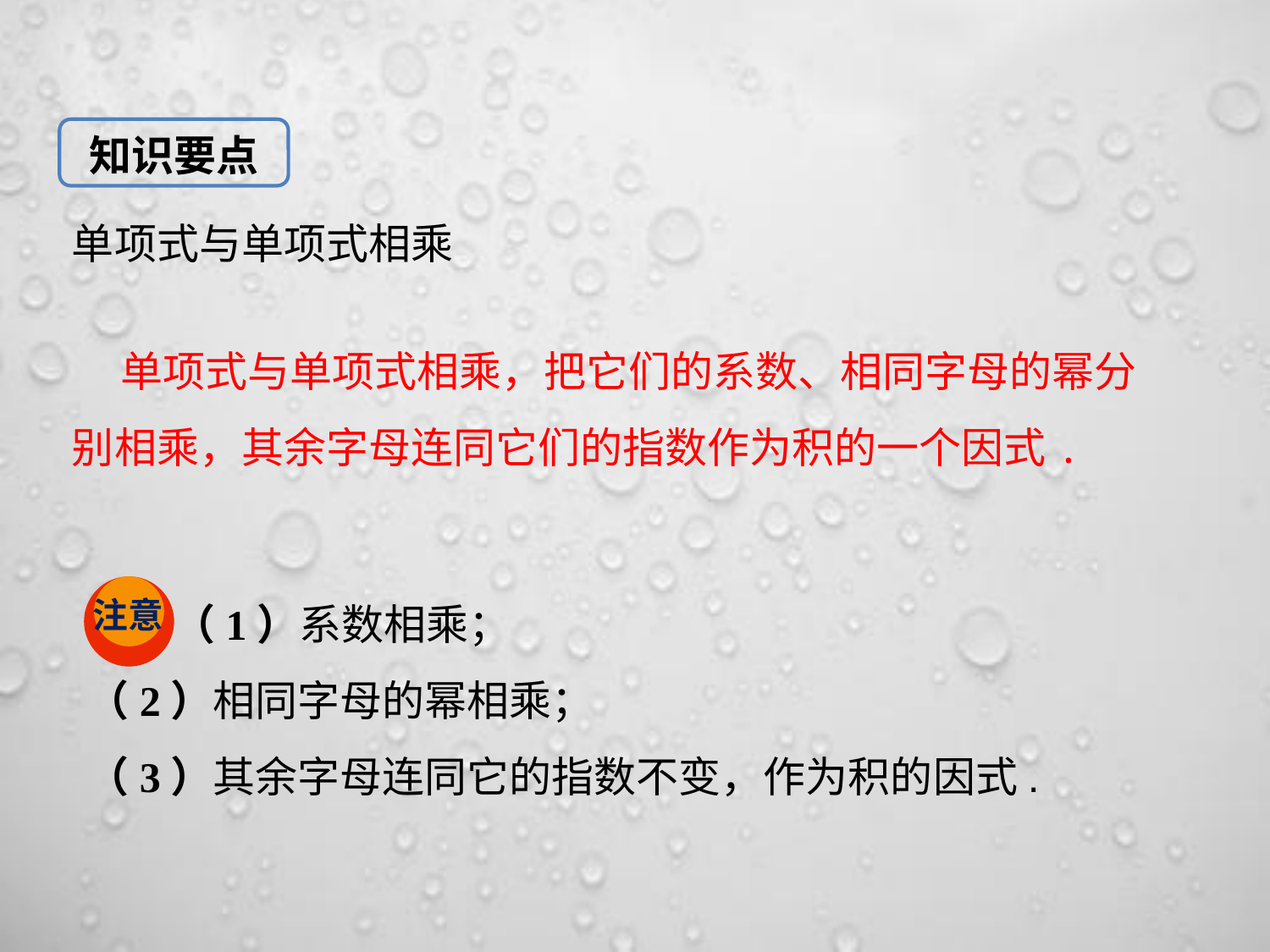

知识要点
单项式与单项式相乘
    单项式与单项式相乘，把它们的系数、相同字母的幂分别相乘，其余字母连同它们的指数作为积的一个因式.
        （1）系数相乘；
（2）相同字母的幂相乘；
（3）其余字母连同它的指数不变，作为积的因式.

注意